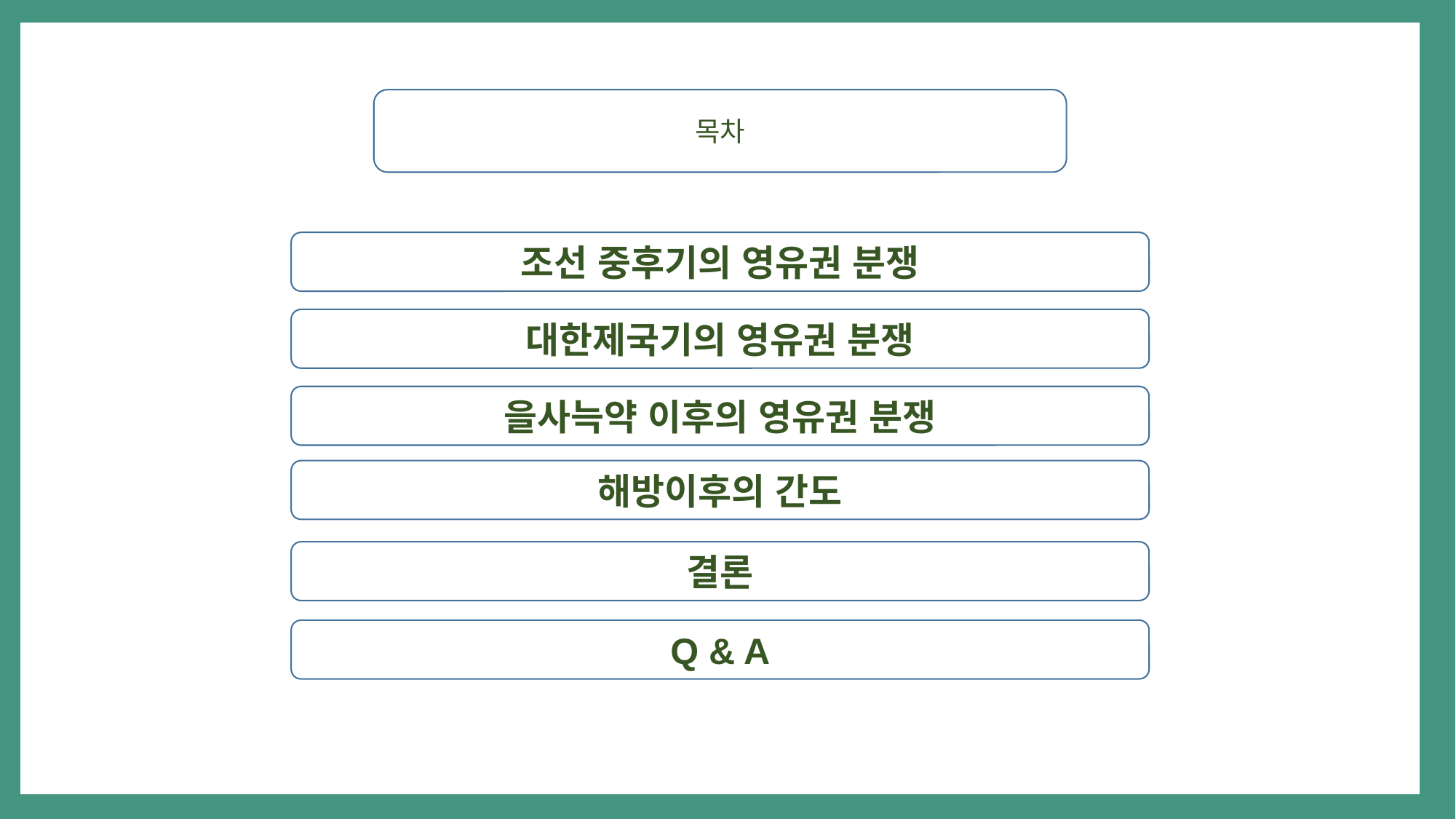

목차
조선 중후기의 영유권 분쟁
대한제국기의 영유권 분쟁
을사늑약 이후의 영유권 분쟁
해방이후의 간도
결론
Q & A